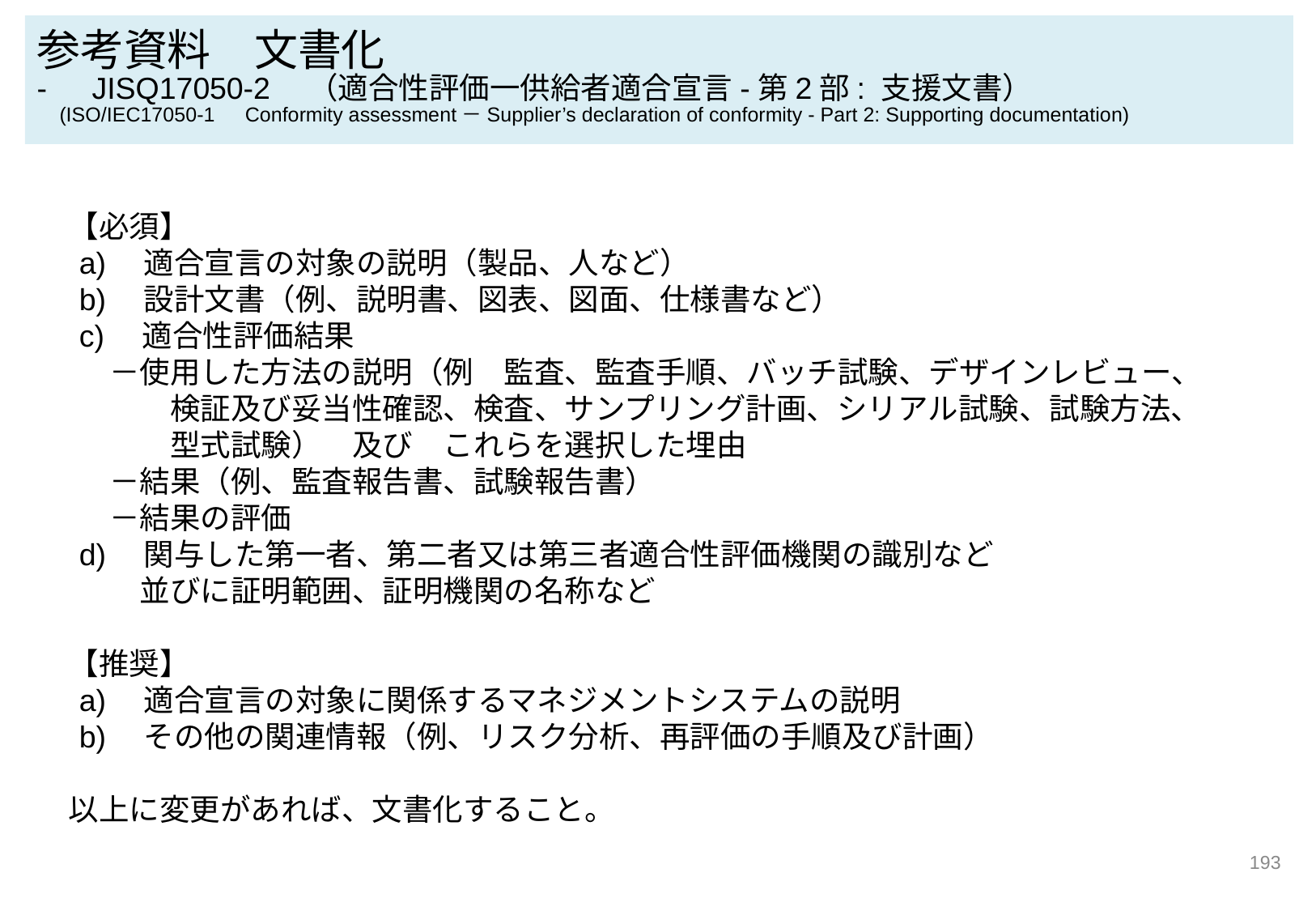

参考資料　文書化
-　JISQ17050-2　（適合性評価一供給者適合宣言-第2部: 支援文書）
    (ISO/IEC17050-1　Conformity assessment－Supplier’s declaration of conformity - Part 2: Supporting documentation)

【必須】
a)　適合宣言の対象の説明（製品、人など）
b)　設計文書（例、説明書、図表、図面、仕様書など）
c)　適合性評価結果
　－使用した方法の説明（例　監査、監査手順、バッチ試験、デザインレビュー、
　　　検証及び妥当性確認、検査、サンプリング計画、シリアル試験、試験方法、
　　　型式試験）　及び　これらを選択した埋由
　－結果（例、監査報告書、試験報告書）
　－結果の評価
d)　関与した第一者、第二者又は第三者適合性評価機関の識別など
　　並びに証明範囲、証明機関の名称など

【推奨】
a)　適合宣言の対象に関係するマネジメントシステムの説明
b)　その他の関連情報（例、リスク分析、再評価の手順及び計画）

以上に変更があれば、文書化すること。
193